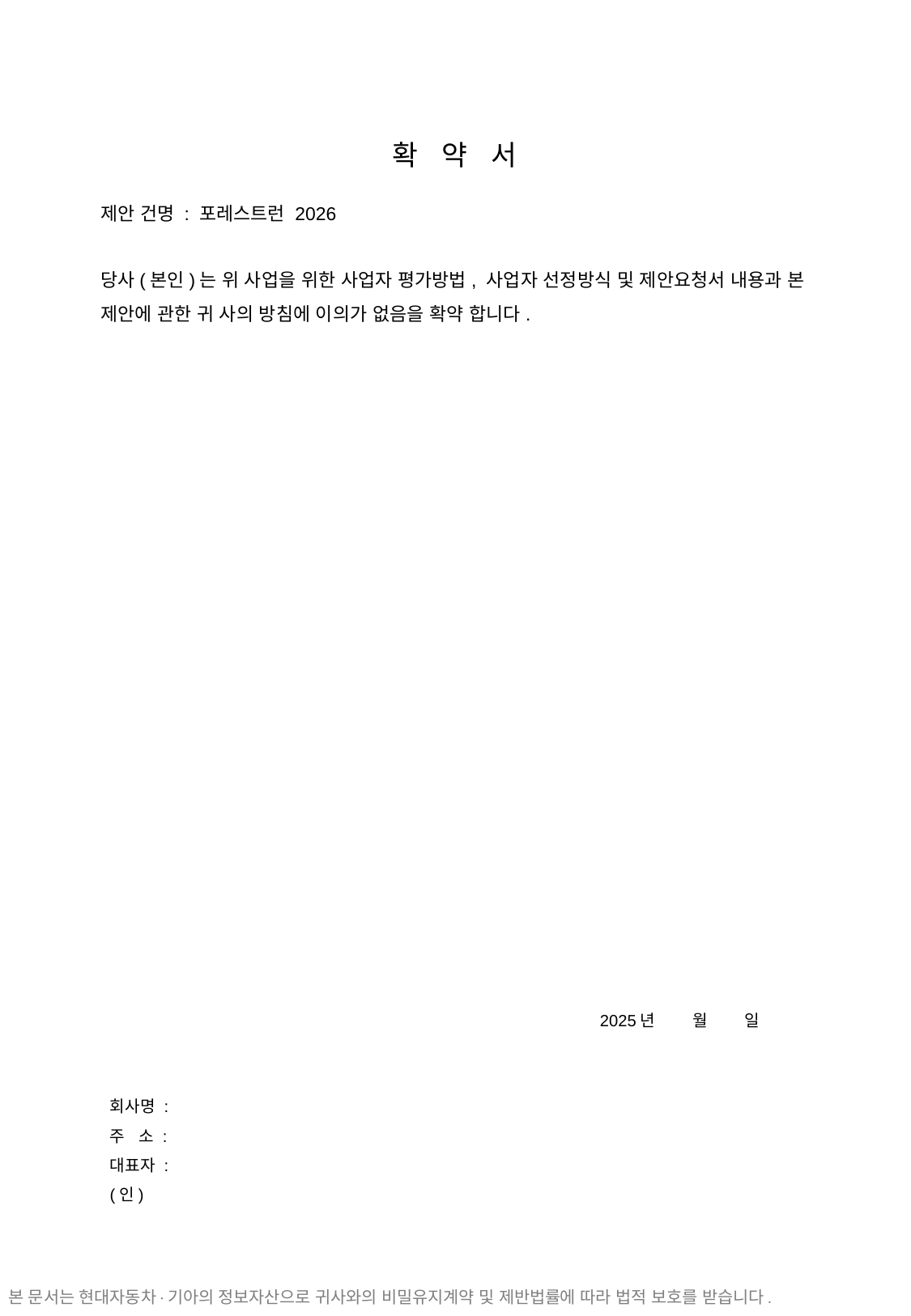

확   약   서
제안 건명 : 포레스트런 2026

당사(본인)는 위 사업을 위한 사업자 평가방법, 사업자 선정방식 및 제안요청서 내용과 본 제안에 관한 귀 사의 방침에 이의가 없음을 확약 합니다.
2025년        월        일
회사명 :
주   소 :
대표자 :                                           (인)